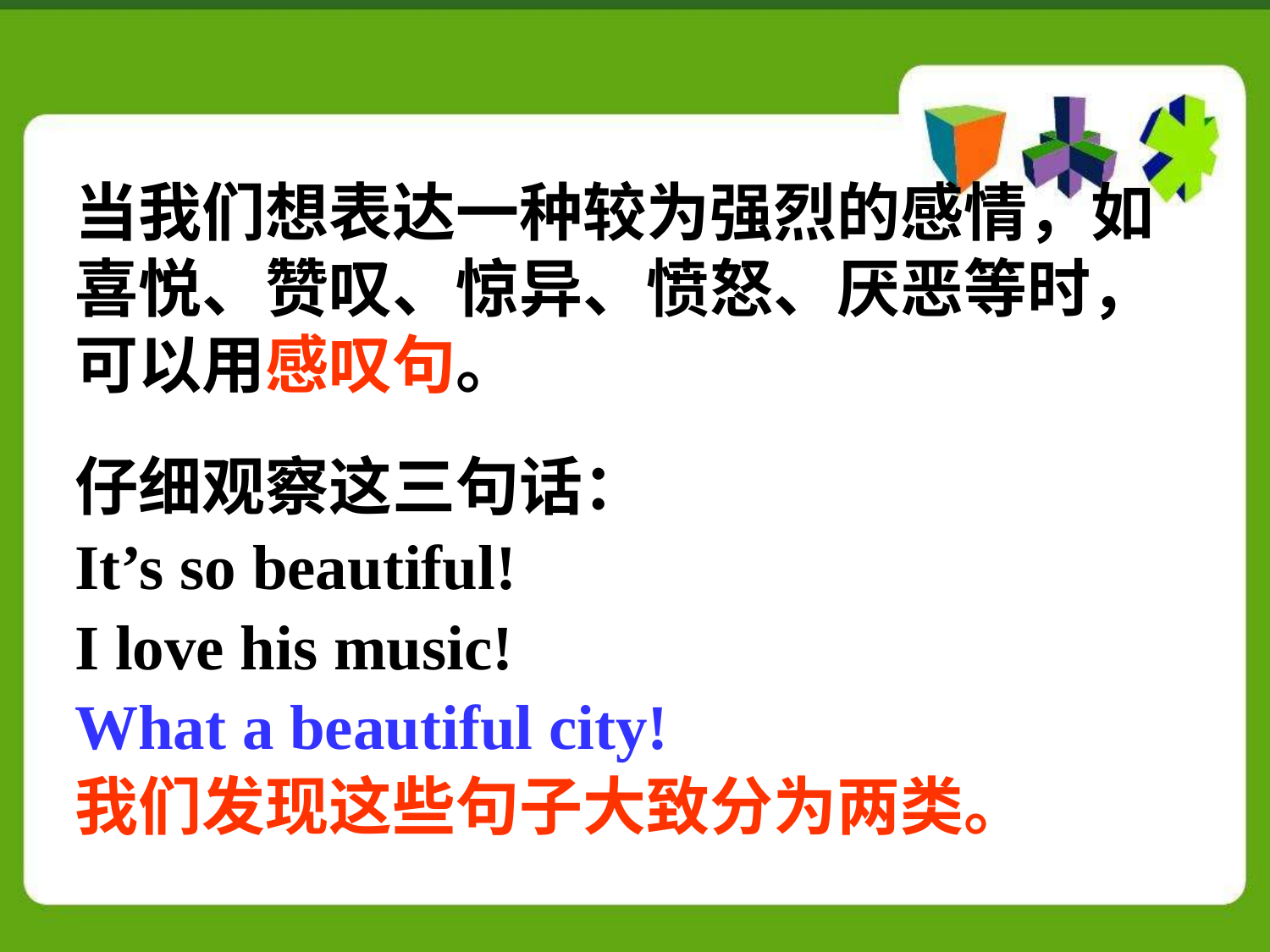

当我们想表达一种较为强烈的感情，如喜悦、赞叹、惊异、愤怒、厌恶等时，可以用感叹句。
仔细观察这三句话：
It’s so beautiful!
I love his music!
What a beautiful city!
我们发现这些句子大致分为两类。